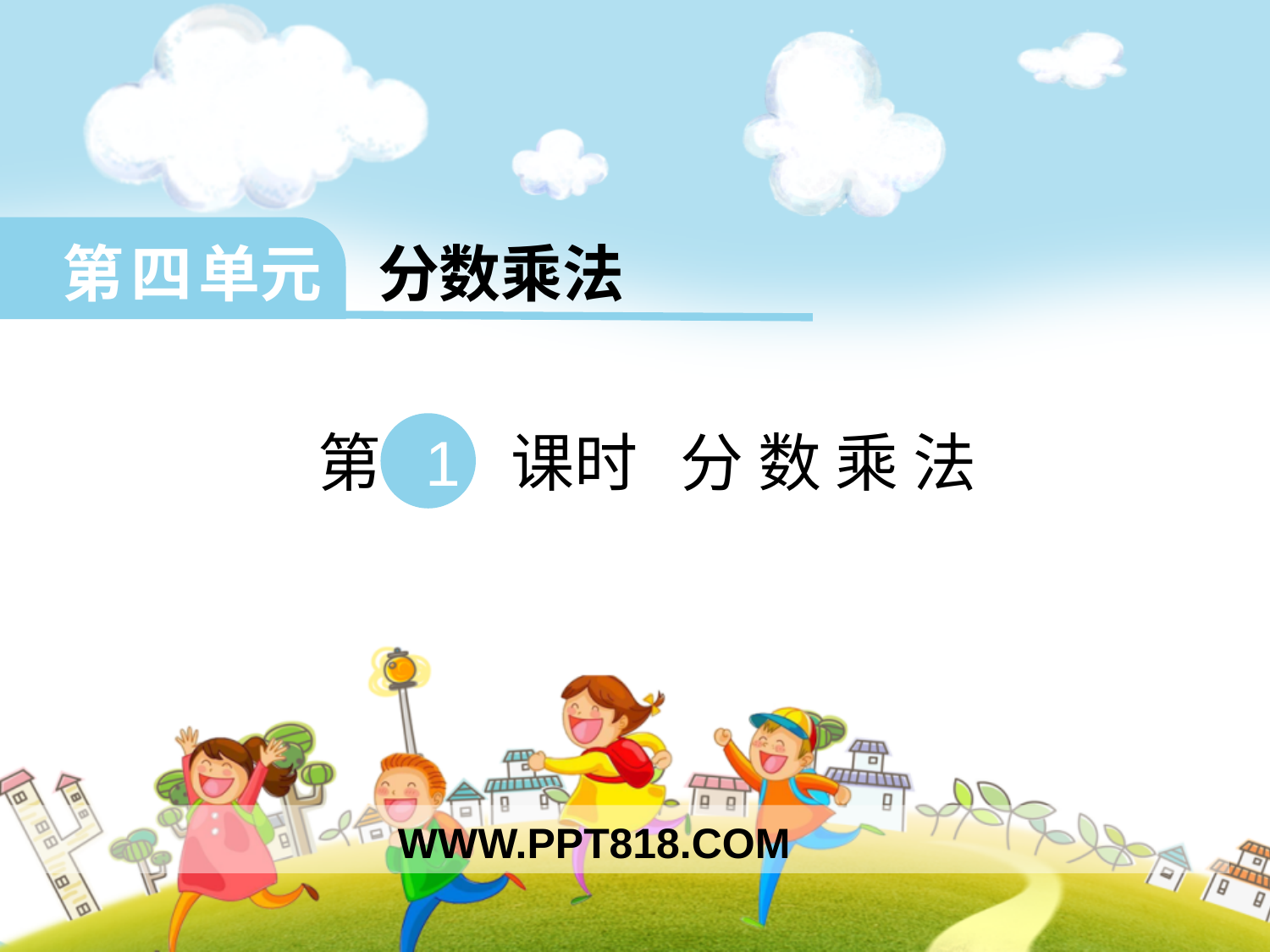

第 四 单元    分数乘法

  第  1  课时   分 数 乘 法
WWW.PPT818.COM